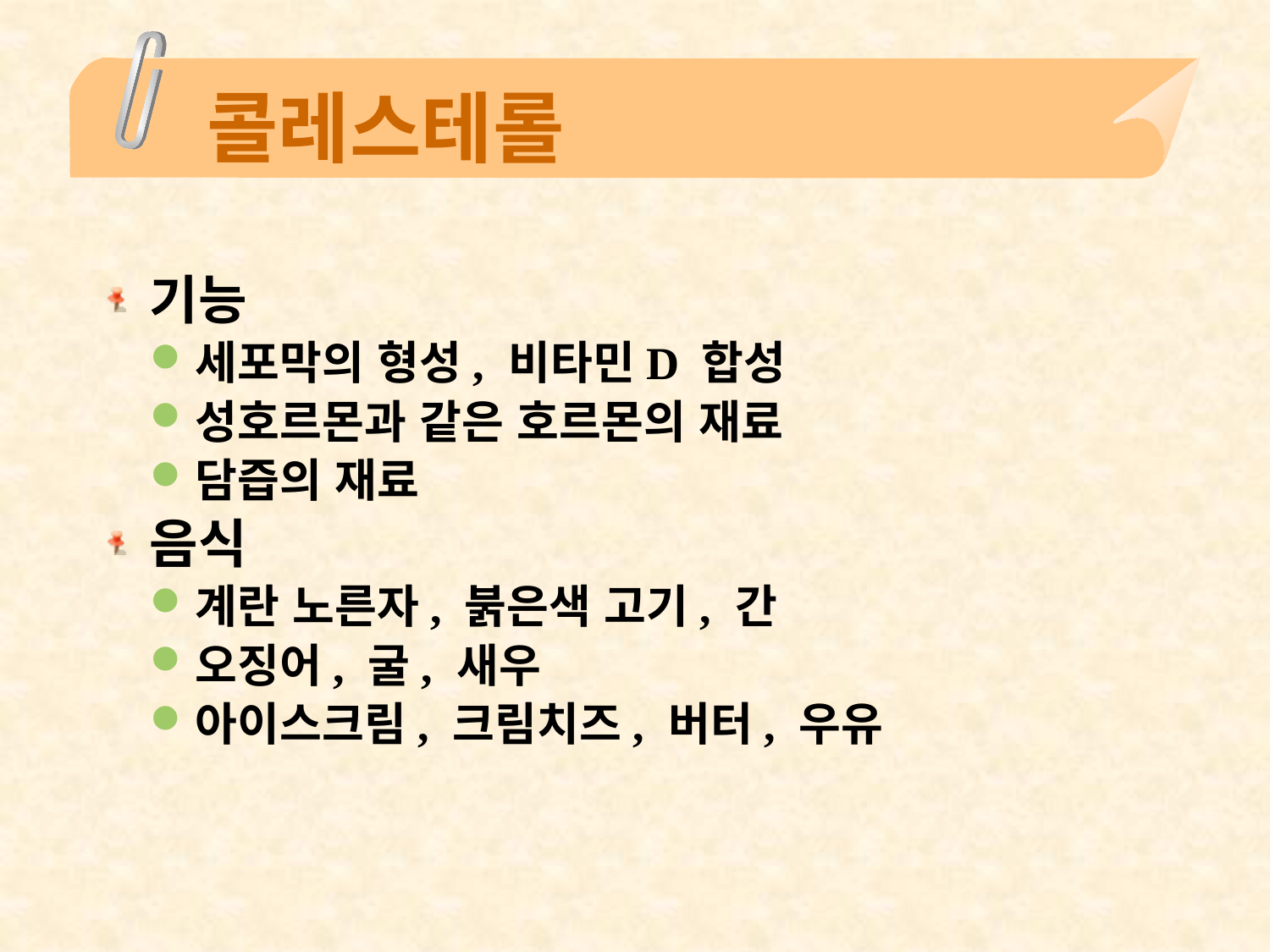

# 콜레스테롤
기능
세포막의 형성, 비타민D 합성
성호르몬과 같은 호르몬의 재료
담즙의 재료
음식
계란 노른자, 붉은색 고기, 간
오징어, 굴, 새우
아이스크림, 크림치즈, 버터, 우유